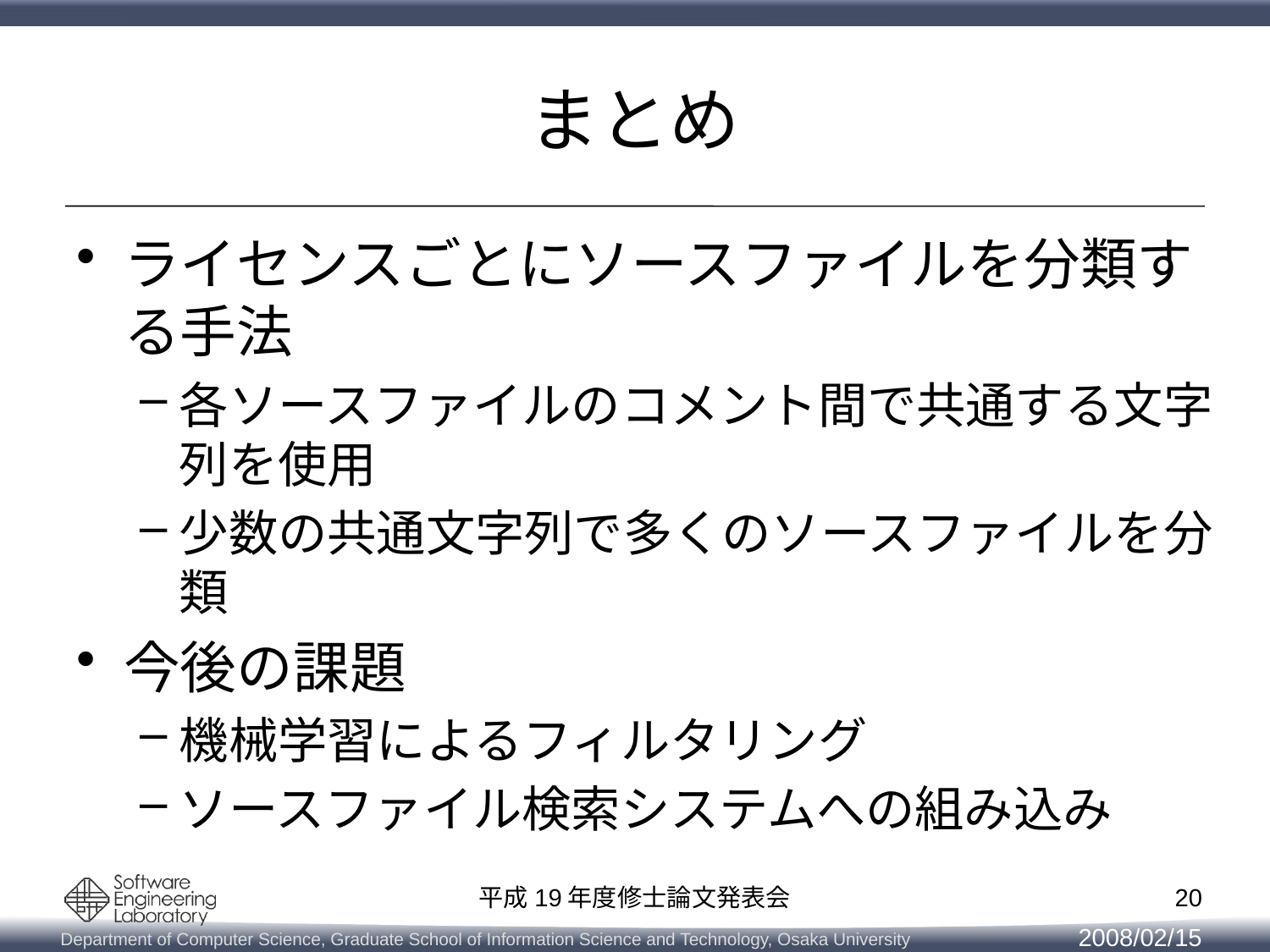

# まとめ
ライセンスごとにソースファイルを分類する手法
各ソースファイルのコメント間で共通する文字列を使用
少数の共通文字列で多くのソースファイルを分類
今後の課題
機械学習によるフィルタリング
ソースファイル検索システムへの組み込み
20
平成19年度修士論文発表会
2008/02/15